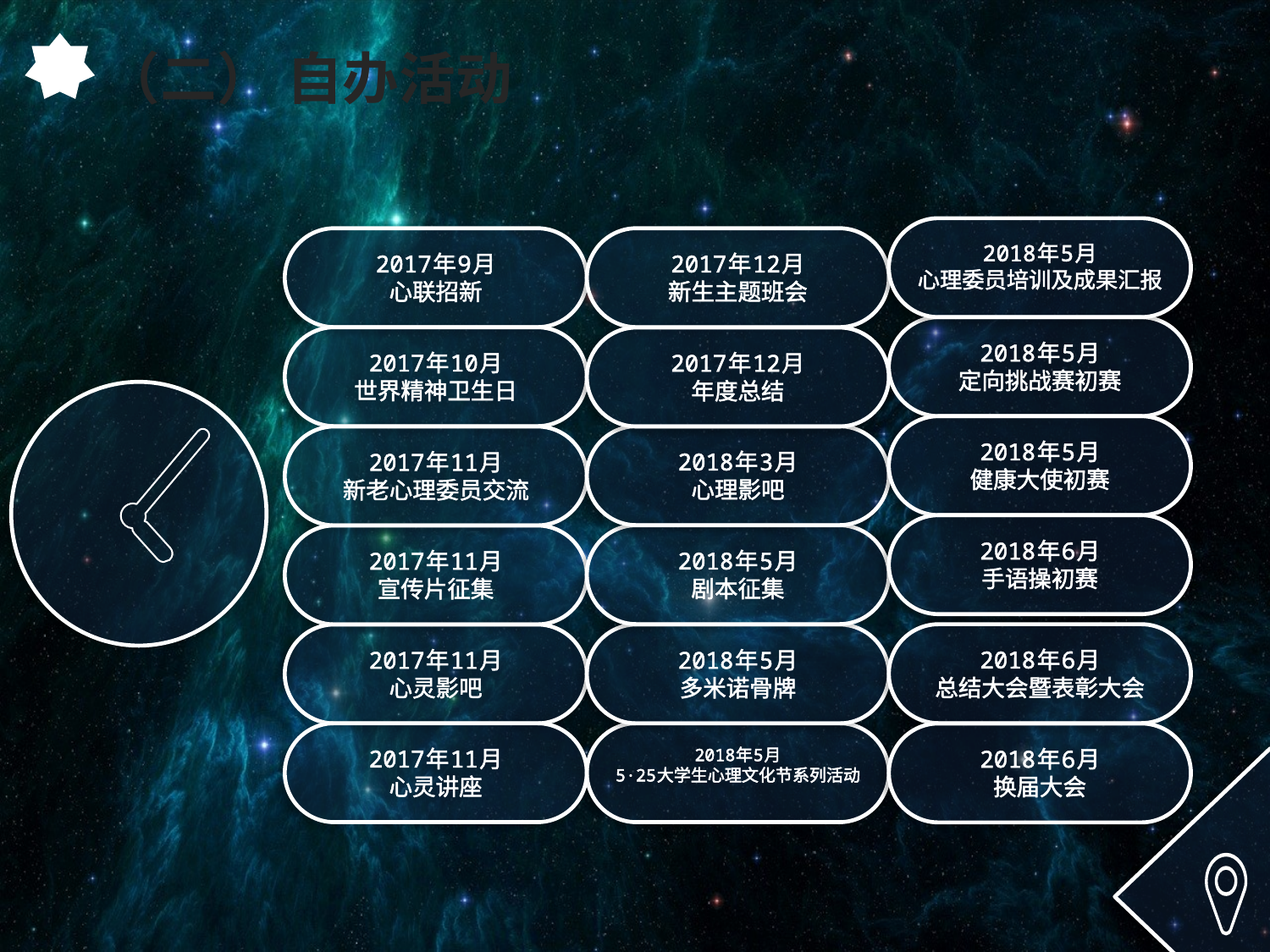

（二） 自办活动
2018年5月
心理委员培训及成果汇报
2017年9月
心联招新
2017年12月
新生主题班会
2018年5月
定向挑战赛初赛
2017年10月
世界精神卫生日
2017年12月
年度总结

2018年5月
健康大使初赛
2018年3月
心理影吧

2017年11月
新老心理委员交流

2018年6月
手语操初赛

2018年5月
剧本征集
2017年11月
宣传片征集
2018年6月
总结大会暨表彰大会
2017年11月
心灵影吧
2018年5月
多米诺骨牌
2017年11月
心灵讲座
2018年5月
5·25大学生心理文化节系列活动
2018年6月
换届大会